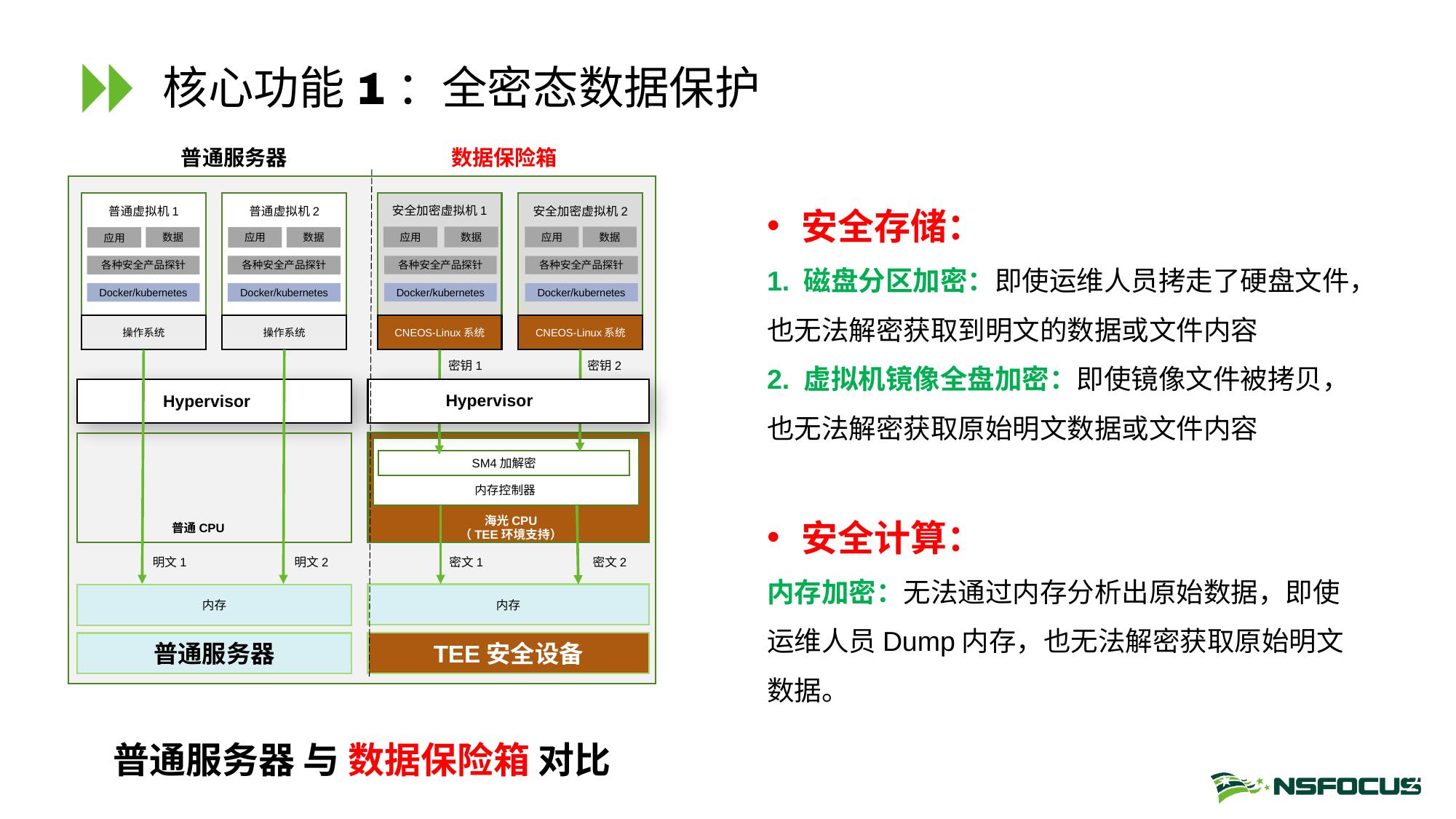

# 核心功能1：全密态数据保护
普通服务器
数据保险箱

安全加密虚拟机1
安全加密虚拟机2
普通虚拟机1
普通虚拟机2
应用
数据
应用
数据
数据
数据
应用
应用
各种安全产品探针
各种安全产品探针
各种安全产品探针
各种安全产品探针
Docker/kubernetes
Docker/kubernetes
Docker/kubernetes
Docker/kubernetes
CNEOS-Linux系统
CNEOS-Linux系统
操作系统
操作系统
密钥1
密钥2

Hypervisor
Hypervisor

SM4加解密
内存控制器
海光CPU
（TEE环境支持）
普通CPU
密文1
明文2
密文2
明文1
内存
内存
TEE安全设备
普通服务器
普通服务器 与 数据保险箱 对比
安全存储：
1. 磁盘分区加密：即使运维人员拷走了硬盘文件，也无法解密获取到明文的数据或文件内容
2. 虚拟机镜像全盘加密：即使镜像文件被拷贝，也无法解密获取原始明文数据或文件内容

安全计算：
内存加密：无法通过内存分析出原始数据，即使运维人员Dump内存，也无法解密获取原始明文数据。
21